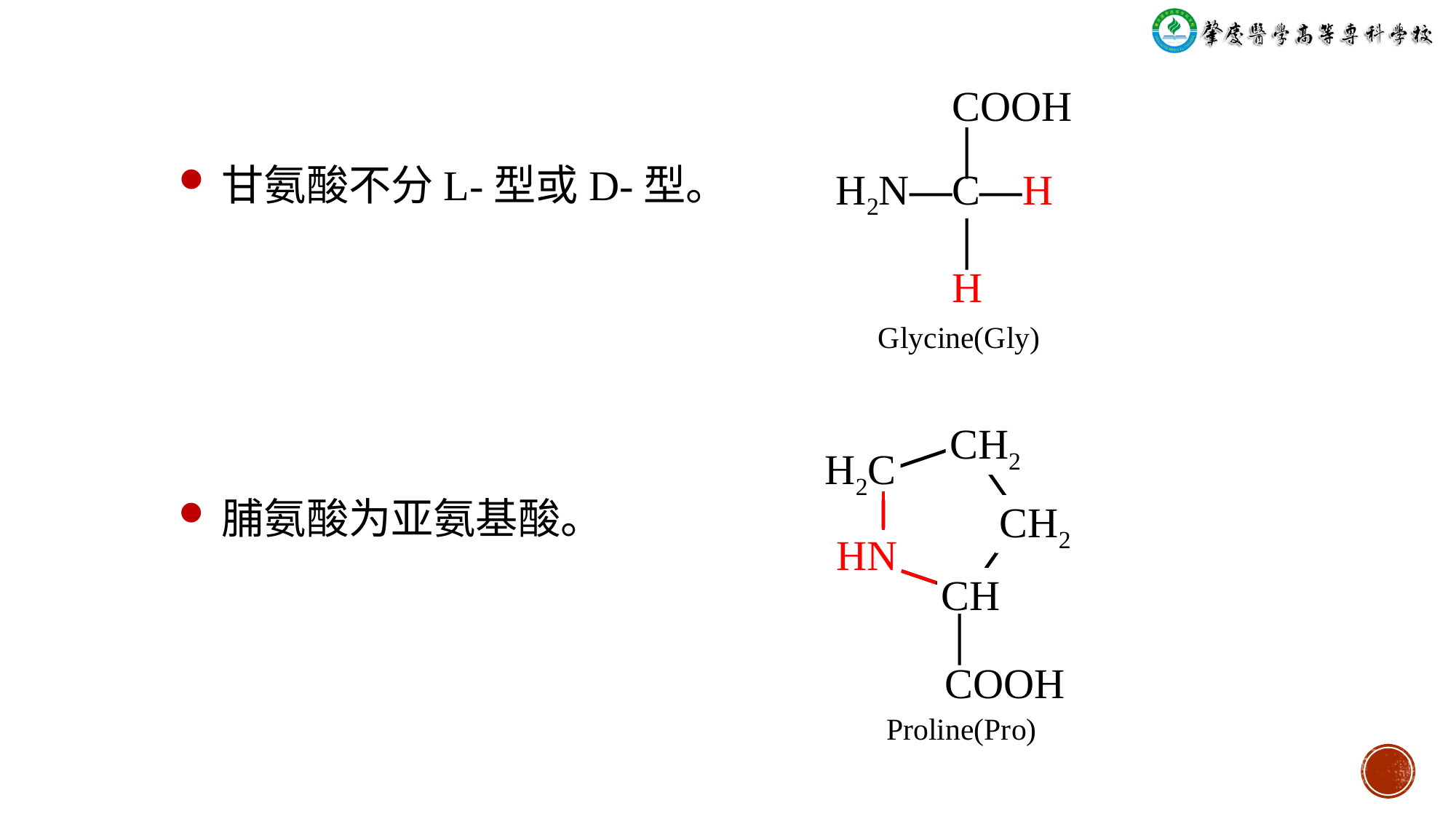

COOH
           │
H2N—C—H
           │
           H
    Glycine(Gly)
甘氨酸不分L-型或D-型。
CH2
H2C

CH2
HN
CH
│
COOH
Proline(Pro)
脯氨酸为亚氨基酸。